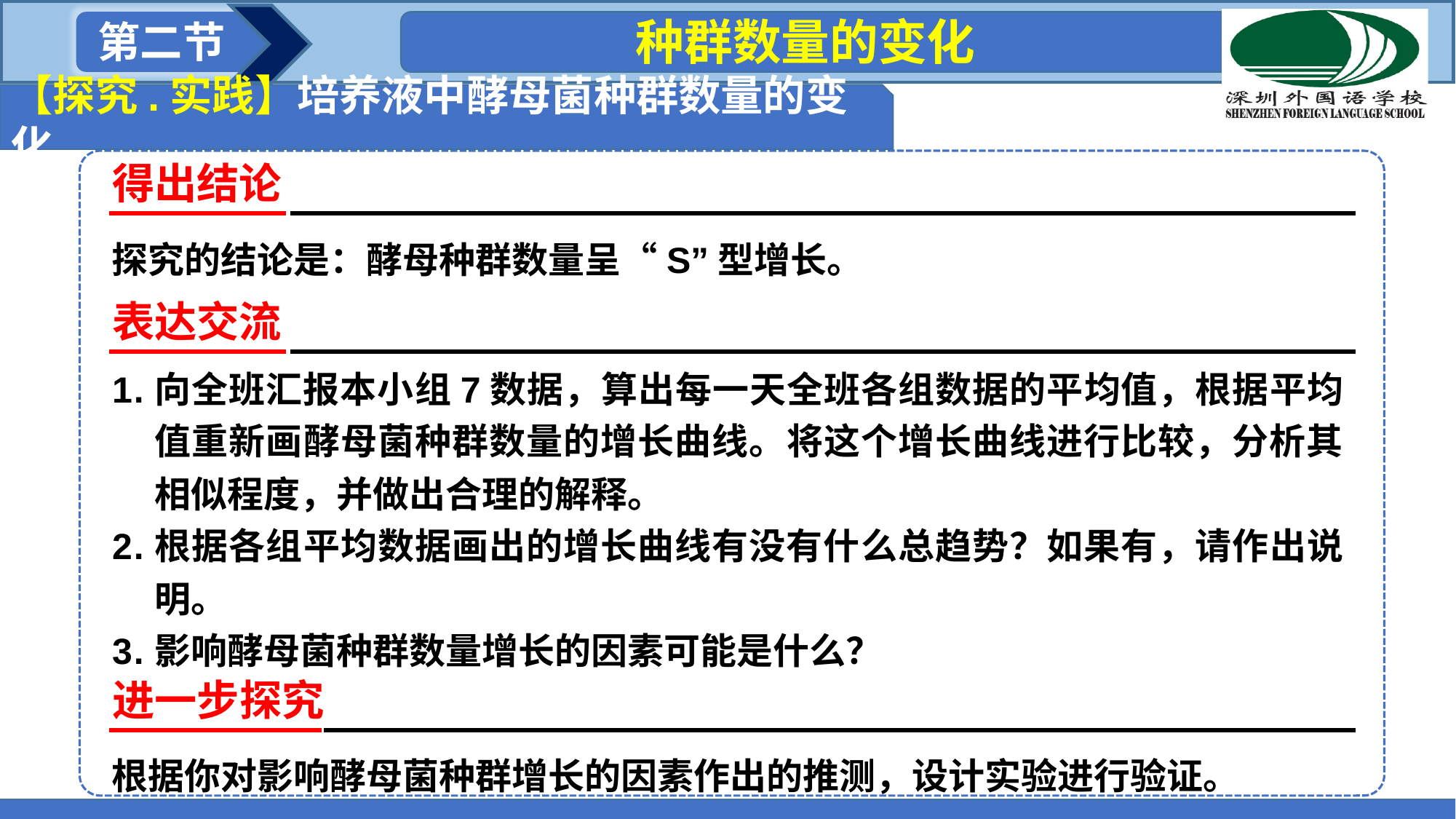

种群数量的变化
第二节
【探究.实践】培养液中酵母菌种群数量的变化

得出结论
探究的结论是：酵母种群数量呈“S”型增长。
表达交流
向全班汇报本小组7数据，算出每一天全班各组数据的平均值，根据平均值重新画酵母菌种群数量的增长曲线。将这个增长曲线进行比较，分析其相似程度，并做出合理的解释。
根据各组平均数据画出的增长曲线有没有什么总趋势？如果有，请作出说明。
影响酵母菌种群数量增长的因素可能是什么？
进一步探究
根据你对影响酵母菌种群增长的因素作出的推测，设计实验进行验证。